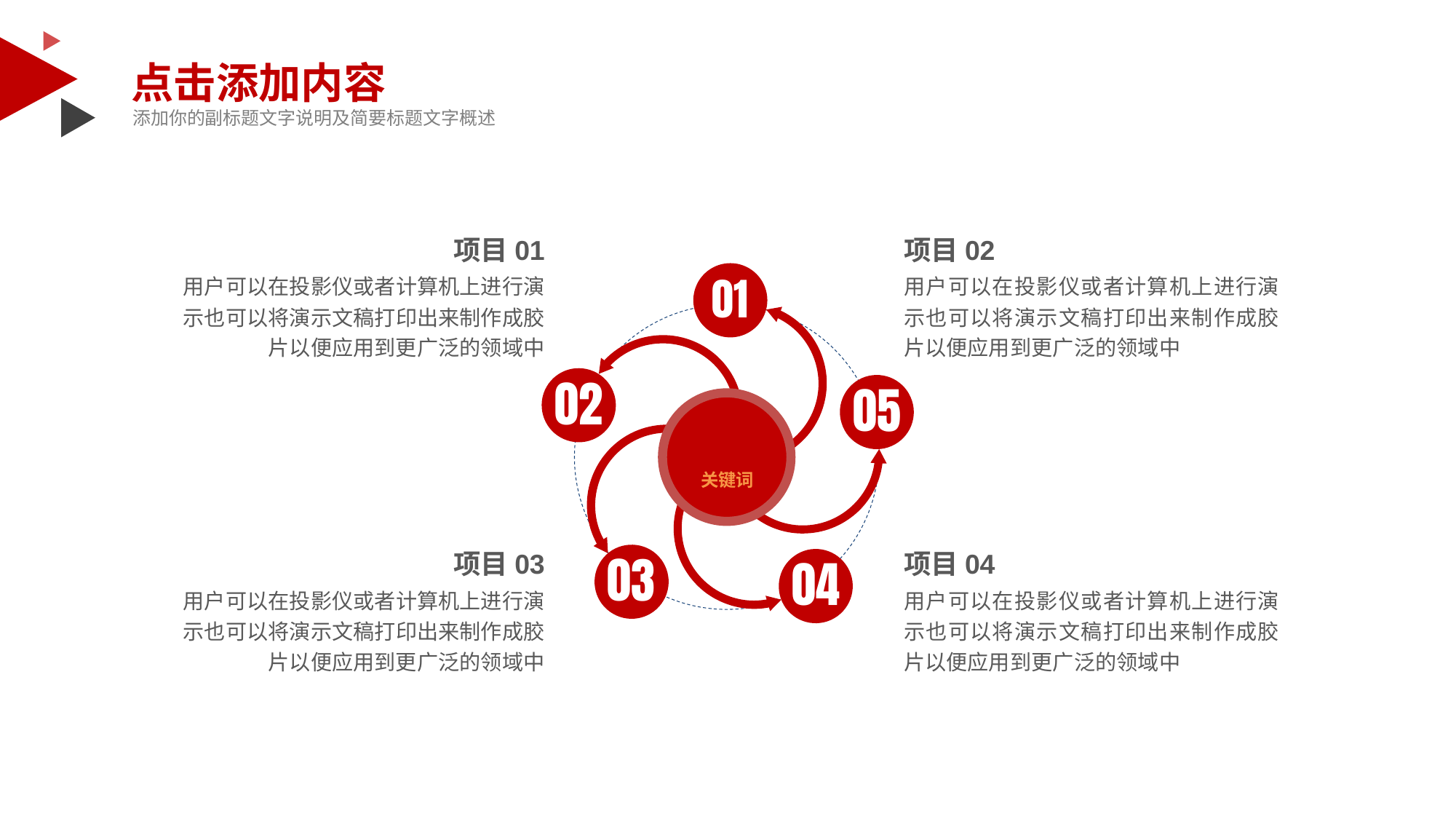

点击添加内容
添加你的副标题文字说明及简要标题文字概述

项目01
用户可以在投影仪或者计算机上进行演示也可以将演示文稿打印出来制作成胶片以便应用到更广泛的领域中
项目02
用户可以在投影仪或者计算机上进行演示也可以将演示文稿打印出来制作成胶片以便应用到更广泛的领域中
01

02
05

关键词
03
04

项目03
用户可以在投影仪或者计算机上进行演示也可以将演示文稿打印出来制作成胶片以便应用到更广泛的领域中
项目04
用户可以在投影仪或者计算机上进行演示也可以将演示文稿打印出来制作成胶片以便应用到更广泛的领域中